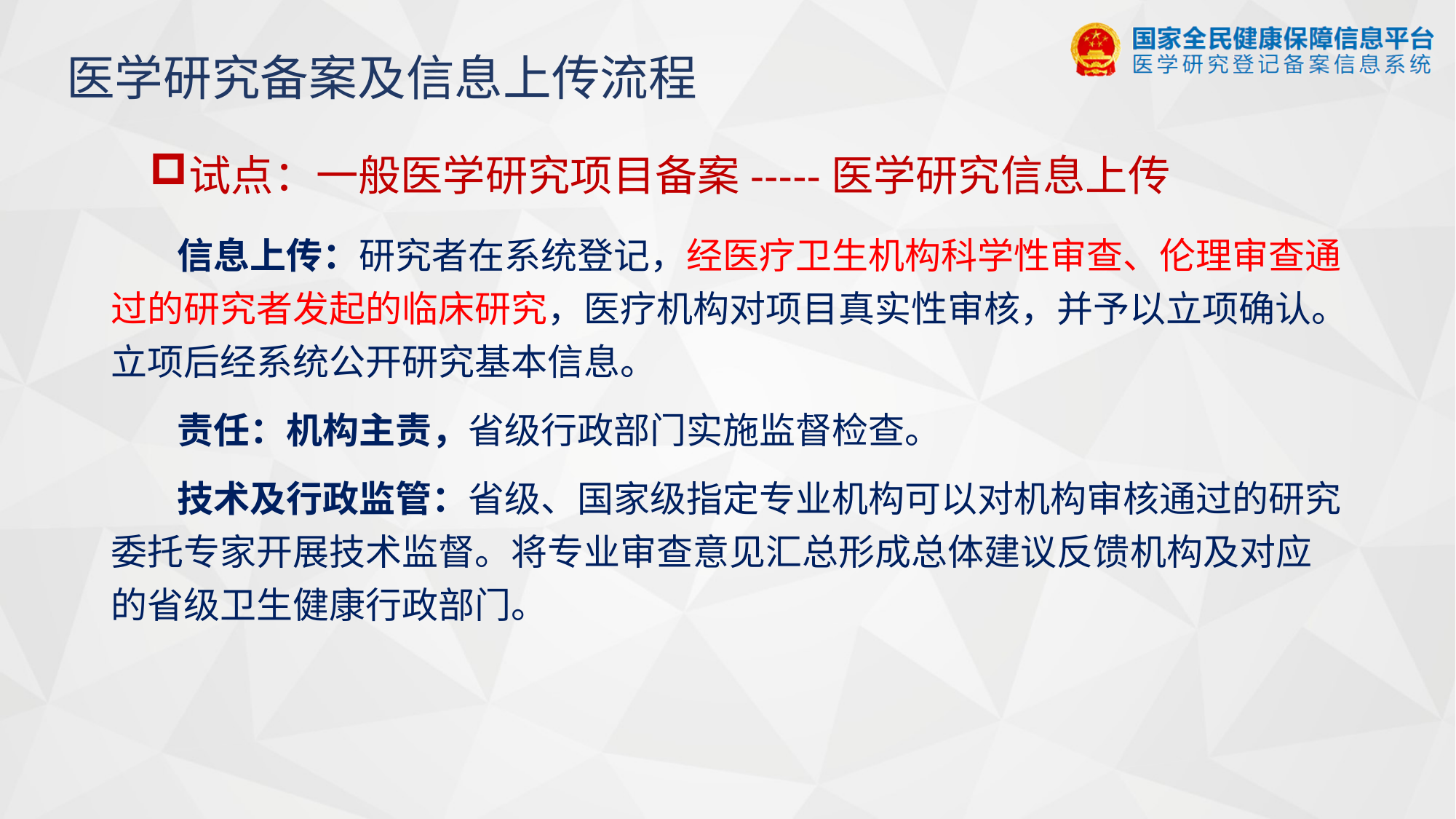

医学研究备案及信息上传流程
试点：一般医学研究项目备案-----医学研究信息上传
       信息上传：研究者在系统登记，经医疗卫生机构科学性审查、伦理审查通过的研究者发起的临床研究，医疗机构对项目真实性审核，并予以立项确认。立项后经系统公开研究基本信息。
       责任：机构主责，省级行政部门实施监督检查。
       技术及行政监管：省级、国家级指定专业机构可以对机构审核通过的研究委托专家开展技术监督。将专业审查意见汇总形成总体建议反馈机构及对应的省级卫生健康行政部门。